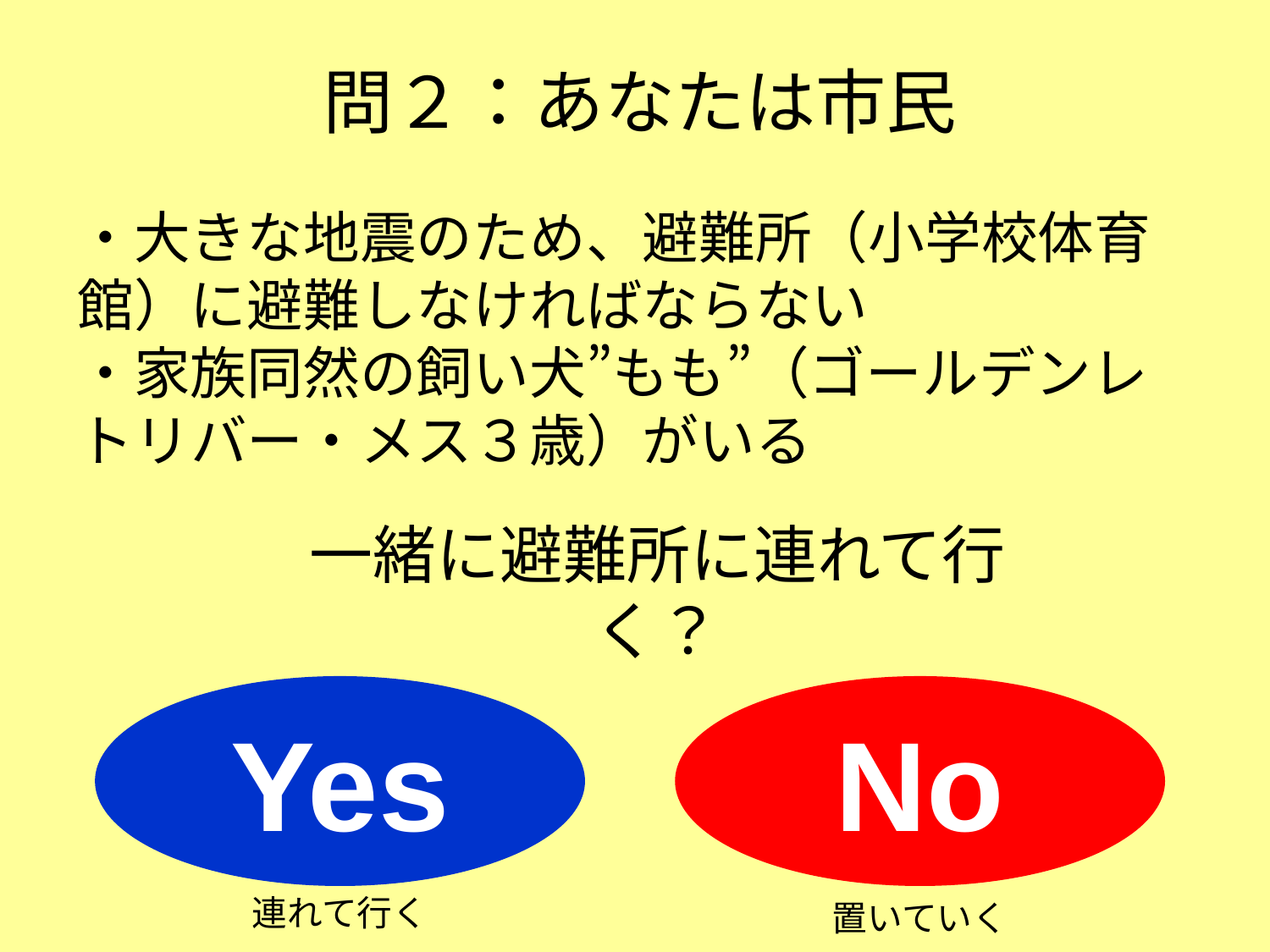

問２：あなたは市民
・大きな地震のため、避難所（小学校体育館）に避難しなければならない
・家族同然の飼い犬”もも”（ゴールデンレトリバー・メス３歳）がいる
一緒に避難所に連れて行く？
Yes
No
連れて行く
置いていく